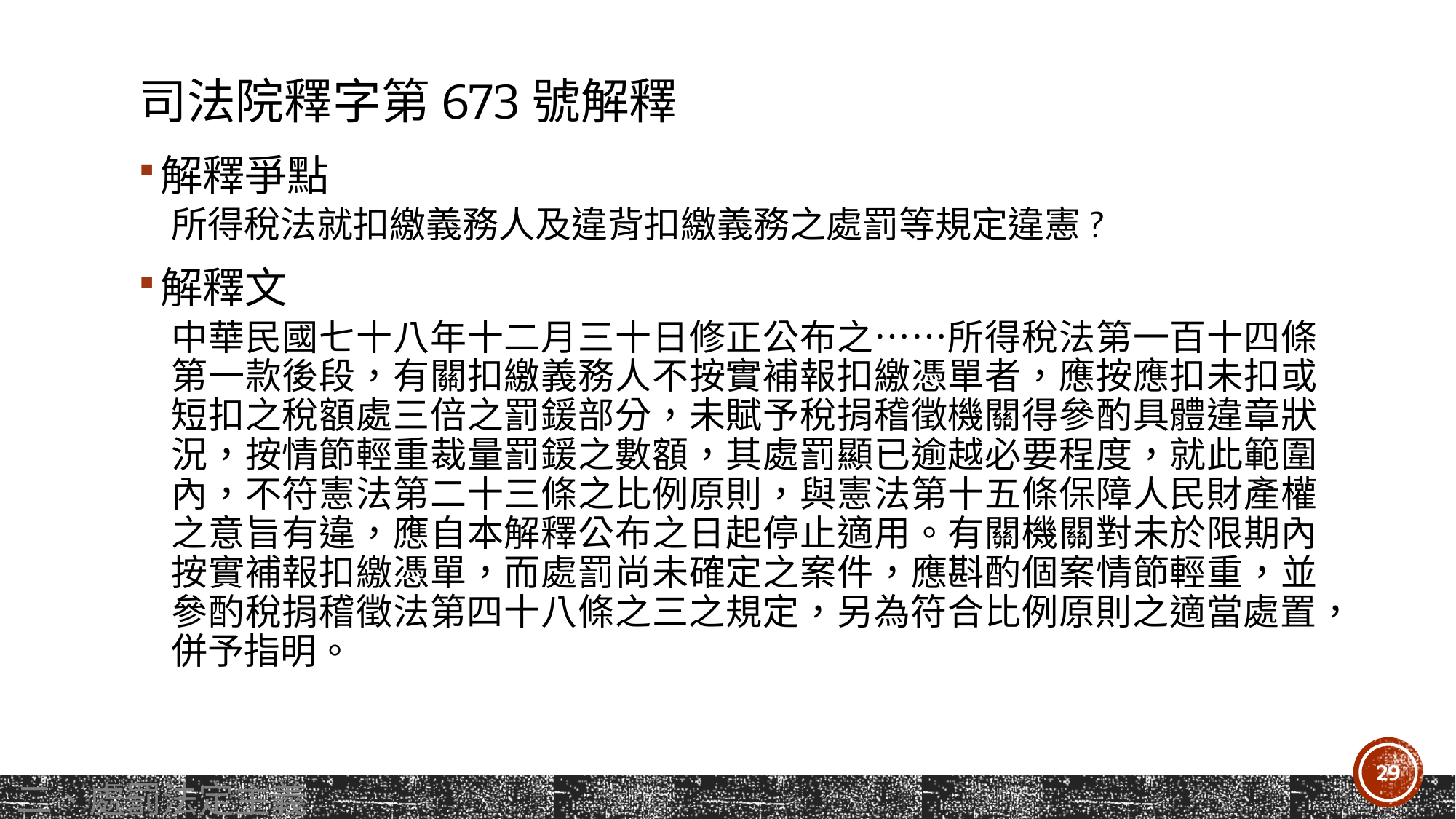

# 司法院釋字第673號解釋
解釋爭點
所得稅法就扣繳義務人及違背扣繳義務之處罰等規定違憲?
解釋文
中華民國七十八年十二月三十日修正公布之……所得稅法第一百十四條第一款後段，有關扣繳義務人不按實補報扣繳憑單者，應按應扣未扣或短扣之稅額處三倍之罰鍰部分，未賦予稅捐稽徵機關得參酌具體違章狀況，按情節輕重裁量罰鍰之數額，其處罰顯已逾越必要程度，就此範圍內，不符憲法第二十三條之比例原則，與憲法第十五條保障人民財產權之意旨有違，應自本解釋公布之日起停止適用。有關機關對未於限期內按實補報扣繳憑單，而處罰尚未確定之案件，應斟酌個案情節輕重，並參酌稅捐稽徵法第四十八條之三之規定，另為符合比例原則之適當處置，併予指明。

29